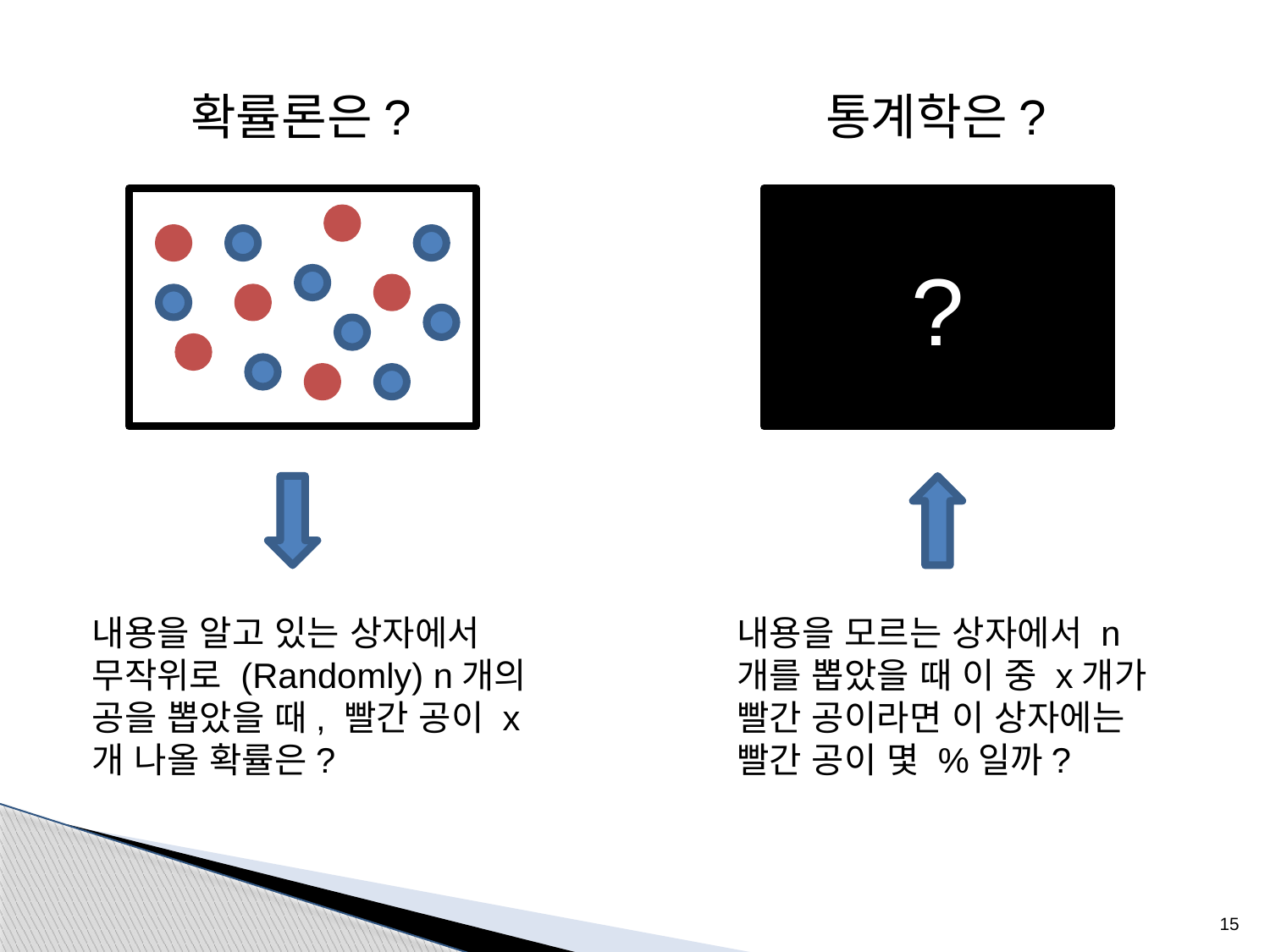

확률론은?
통계학은?

?

내용을 알고 있는 상자에서 무작위로 (Randomly) n개의 공을 뽑았을 때, 빨간 공이 x개 나올 확률은?
내용을 모르는 상자에서 n개를 뽑았을 때 이 중 x개가 빨간 공이라면 이 상자에는 빨간 공이 몇 %일까?
15